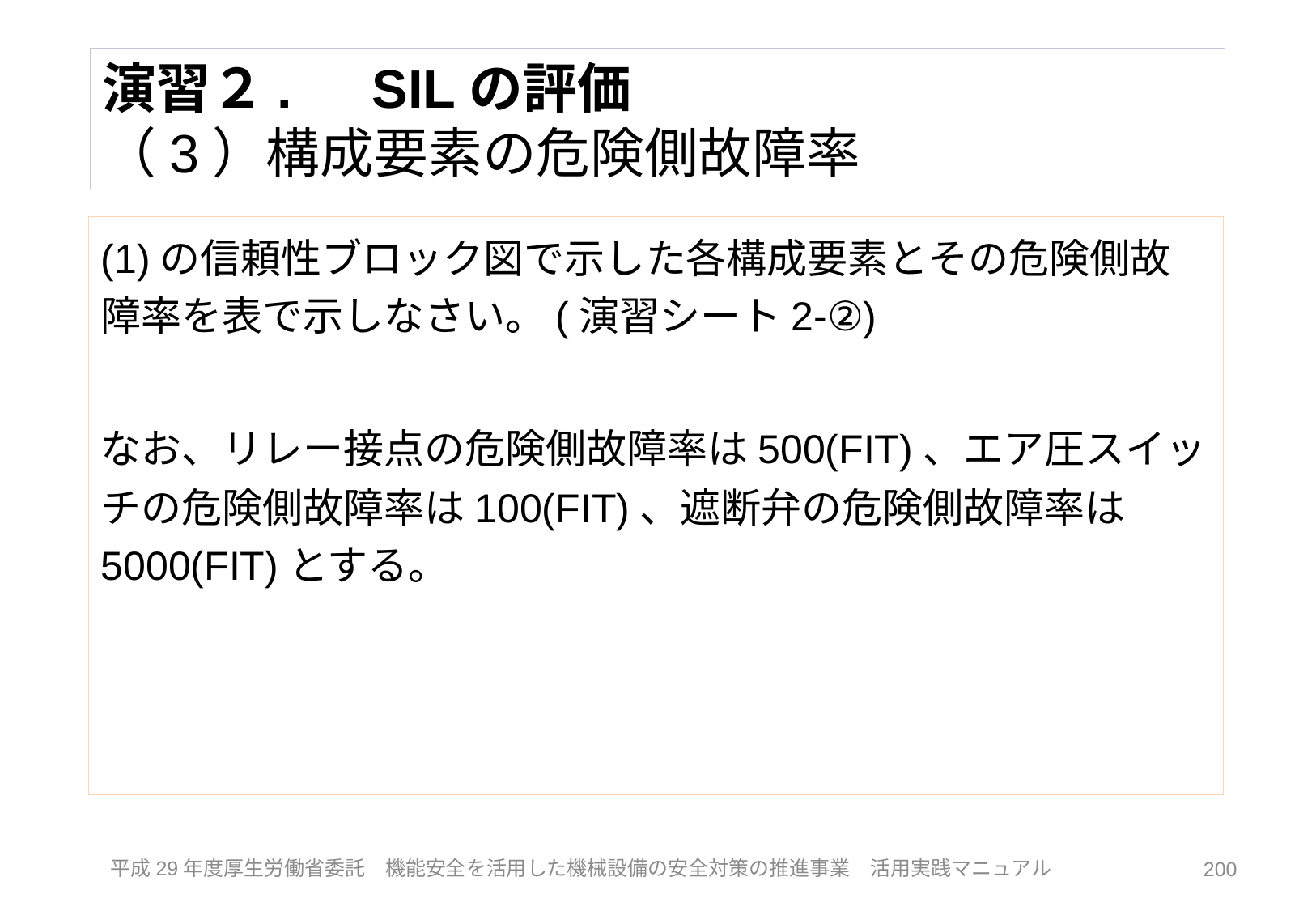

# 演習２.　SILの評価 （3）構成要素の危険側故障率
(1)の信頼性ブロック図で示した各構成要素とその危険側故障率を表で示しなさい。(演習シート2-②)

なお、リレー接点の危険側故障率は500(FIT)、エア圧スイッチの危険側故障率は100(FIT)、遮断弁の危険側故障率は5000(FIT)とする。

200
平成29年度厚生労働省委託　機能安全を活用した機械設備の安全対策の推進事業　活用実践マニュアル